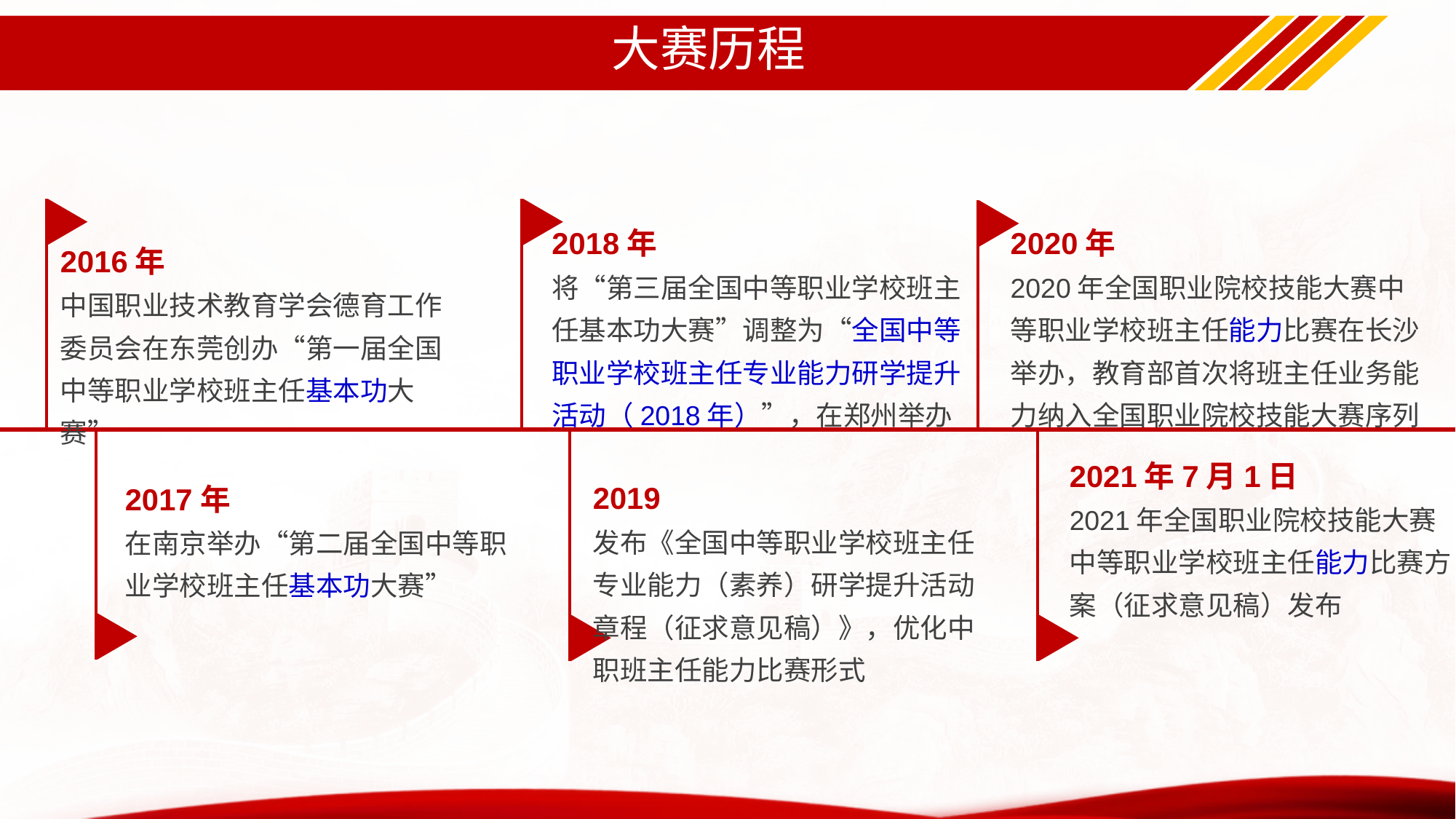

# 大赛历程

2018年
将“第三届全国中等职业学校班主任基本功大赛”调整为“全国中等职业学校班主任专业能力研学提升活动（2018年）”，在郑州举办
2020年
2020年全国职业院校技能大赛中等职业学校班主任能力比赛在长沙举办，教育部首次将班主任业务能力纳入全国职业院校技能大赛序列
2016年
中国职业技术教育学会德育工作委员会在东莞创办“第一届全国中等职业学校班主任基本功大赛”

2021年7月1日
2021年全国职业院校技能大赛中等职业学校班主任能力比赛方案（征求意见稿）发布

2019
发布《全国中等职业学校班主任专业能力（素养）研学提升活动章程（征求意见稿）》，优化中职班主任能力比赛形式
2017年
在南京举办“第二届全国中等职业学校班主任基本功大赛”